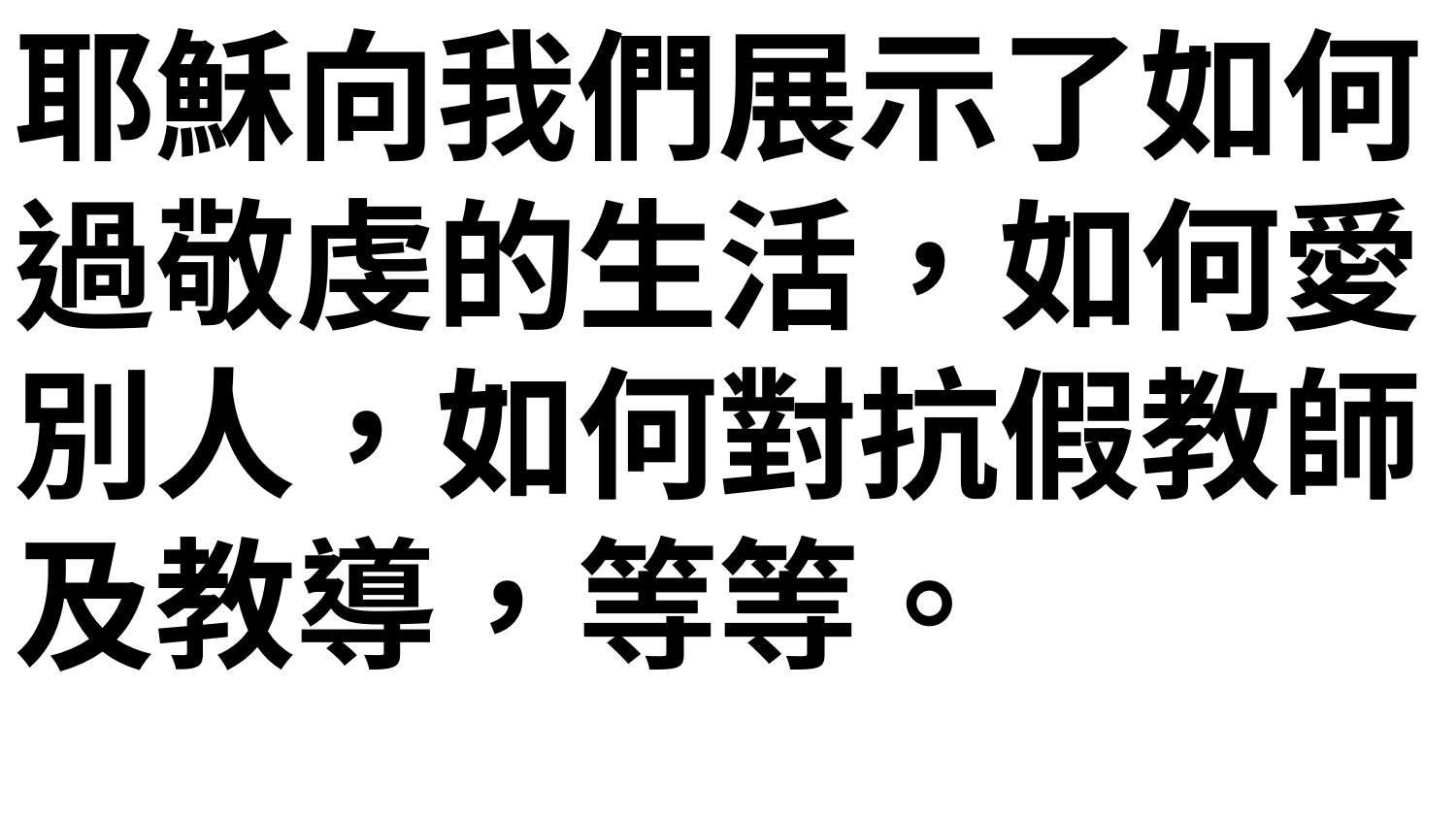

耶穌向我們展示了如何過敬虔的生活，如何愛別人，如何對抗假教師及教導，等等。